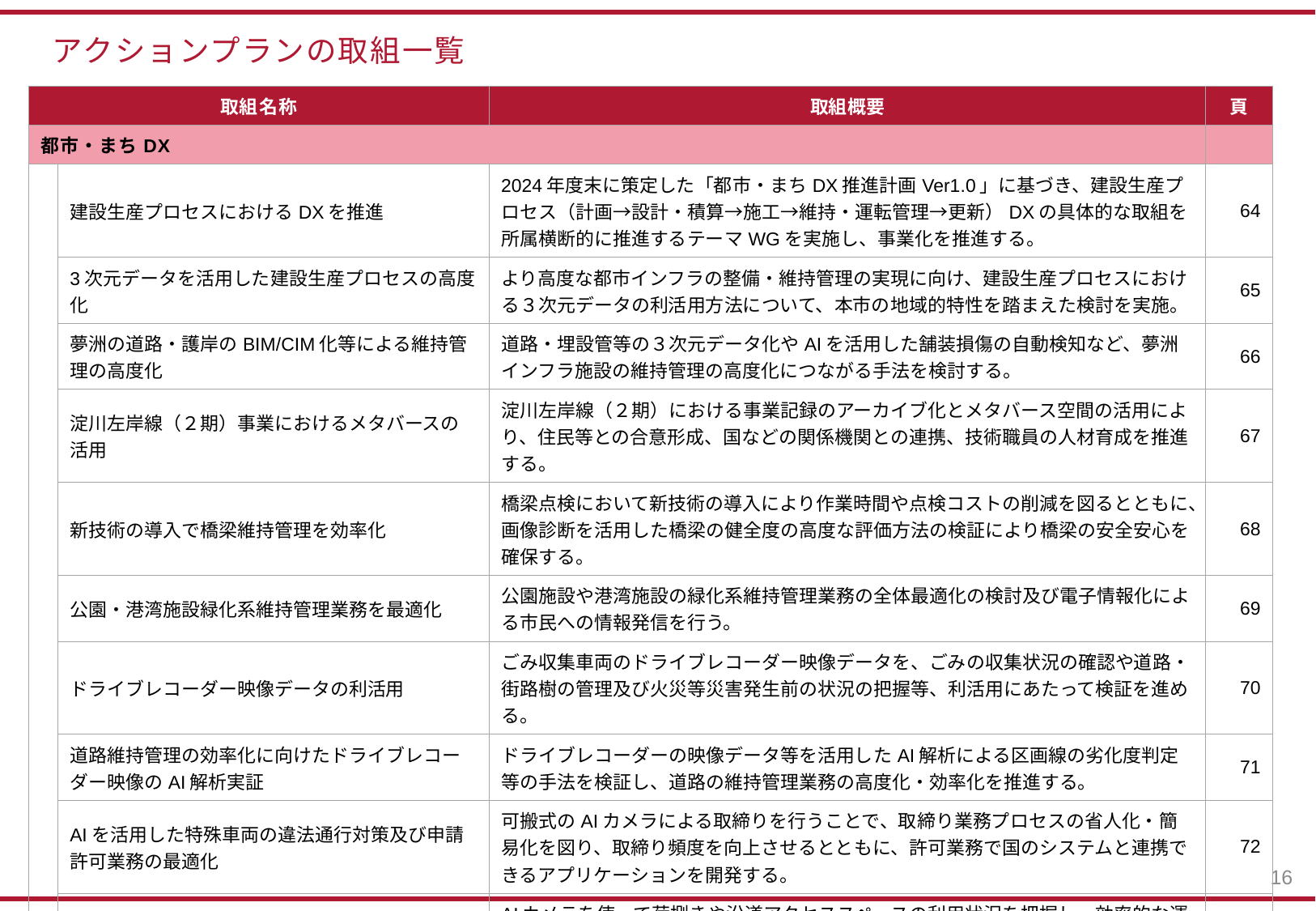

# アクションプランの取組一覧
| 取組名称 |  | 取組概要 | 頁 |
| --- | --- | --- | --- |
| 都市・まちDX |  |  |  |
|  | 建設生産プロセスにおけるDXを推進 | 2024年度末に策定した「都市・まちDX推進計画Ver1.0」に基づき、建設生産プロセス（計画→設計・積算→施工→維持・運転管理→更新）DXの具体的な取組を所属横断的に推進するテーマWGを実施し、事業化を推進する。 | 64 |
|  | 3次元データを活用した建設生産プロセスの高度化 | より高度な都市インフラの整備・維持管理の実現に向け、建設生産プロセスにおける３次元データの利活用方法について、本市の地域的特性を踏まえた検討を実施。 | 65 |
|  | 夢洲の道路・護岸のBIM/CIM化等による維持管理の高度化 | 道路・埋設管等の３次元データ化やAIを活用した舗装損傷の自動検知など、夢洲インフラ施設の維持管理の高度化につながる手法を検討する。 | 66 |
|  | 淀川左岸線（２期）事業におけるメタバースの活用​ | 淀川左岸線（２期）における事業記録のアーカイブ化とメタバース空間の活用により、住民等との合意形成、国などの関係機関との連携、技術職員の人材育成を推進する。 | 67 |
|  | 新技術の導入で橋梁維持管理を効率化 | 橋梁点検において新技術の導入により作業時間や点検コストの削減を図るとともに、画像診断を活用した橋梁の健全度の高度な評価方法の検証により橋梁の安全安心を確保する。 | 68 |
|  | 公園・港湾施設緑化系維持管理業務を最適化 | 公園施設や港湾施設の緑化系維持管理業務の全体最適化の検討及び電子情報化による市民への情報発信を行う。 | 69 |
|  | ドライブレコーダー映像データの利活用 | ごみ収集車両のドライブレコーダー映像データを、ごみの収集状況の確認や道路・街路樹の管理及び火災等災害発生前の状況の把握等、利活用にあたって検証を進める。 | 70 |
|  | 道路維持管理の効率化に向けたドライブレコーダー映像のAI解析実証 | ドライブレコーダーの映像データ等を活用したAI解析による区画線の劣化度判定等の手法を検証し、道路の維持管理業務の高度化・効率化を推進する。 | 71 |
|  | AIを活用した特殊車両の違法通行対策及び申請許可業務の最適化 | 可搬式のAIカメラによる取締りを行うことで、取締り業務プロセスの省人化・簡易化を図り、取締り頻度を向上させるとともに、許可業務で国のシステムと連携できるアプリケーションを開発する。 | 72 |
|  | 御堂筋におけるAIカメラ及びビッグデータ等を活用した”スマートストリート”の実現 | AIカメラを使って荷捌きや沿道アクセススペースの利用状況を把握し、効率的な運用を検討する。また、歩行者の回遊状況を調査し、周辺エリアへの回遊性向上を図り、地域の活性化やエリア価値の向上を促進し、御堂筋を人中心の道路に転換する取組を進める。 | 73 |
|  | AIカメラ等を活用したなんば広場の安全・安心な維持管理の実現 | 人の混雑・集中状況をリアルタイムに把握できるデジタル機器を設置し、イベント時の効果的・効率的な事故防止につなげるなど、なんば広場のより一層の安全・安心の確保に向けたデジタル技術の導入の検討を実施。 | 74 |
16